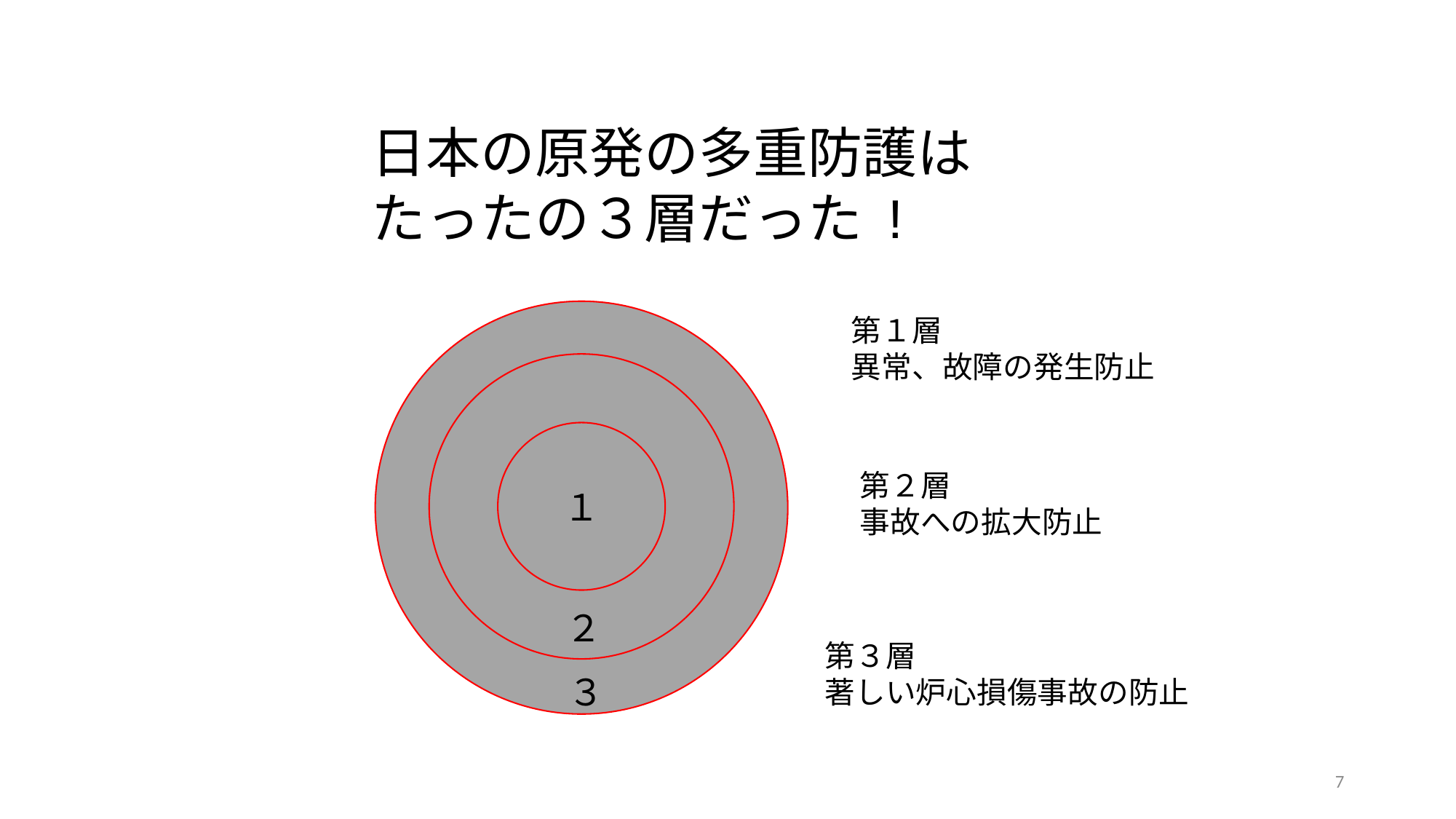

日本の原発の多重防護は
たったの３層だった !

第１層
異常、故障の発生防止

１
第２層
事故への拡大防止
２
第３層
著しい炉心損傷事故の防止
３
7